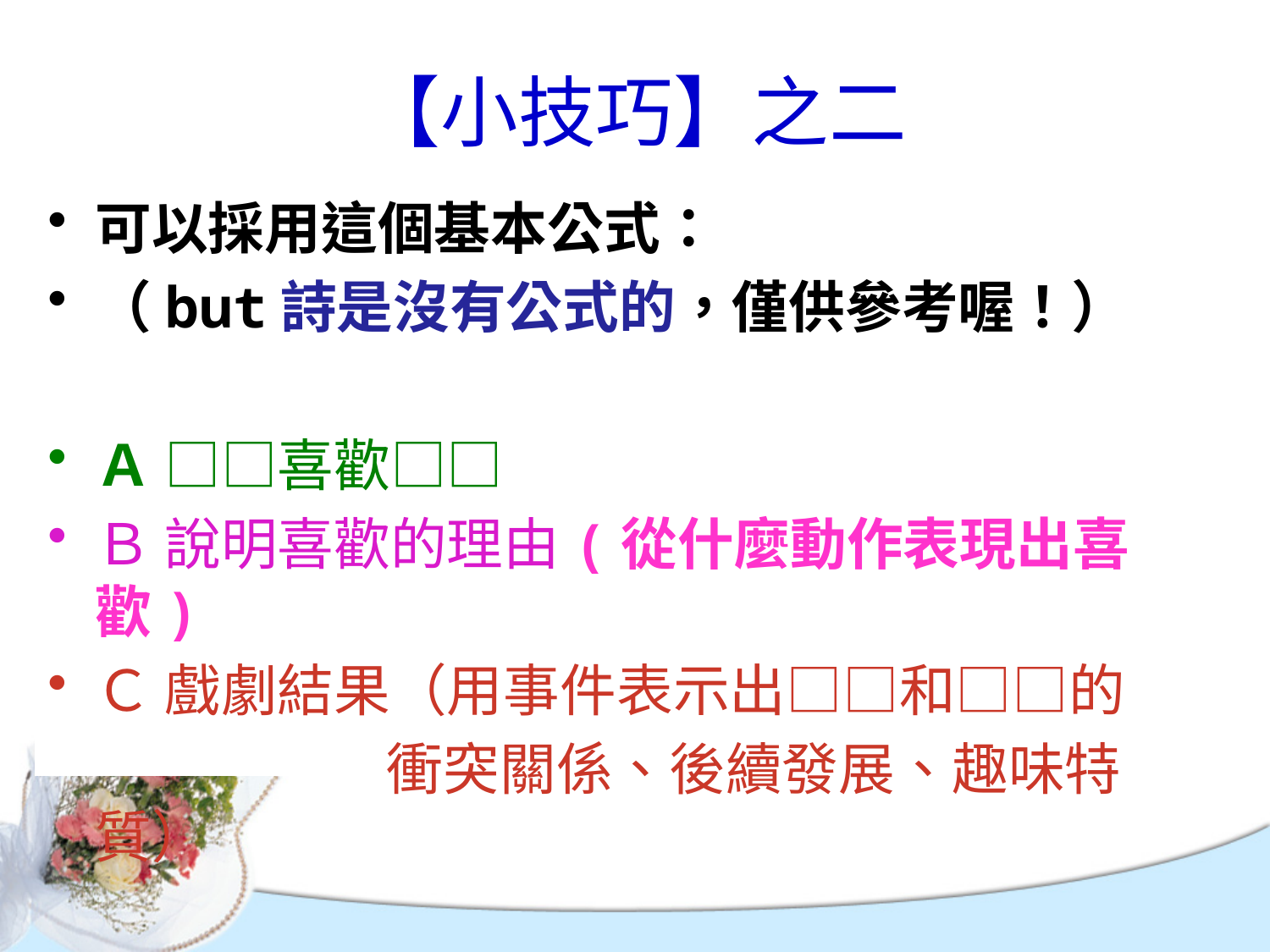

# 【小技巧】之二
可以採用這個基本公式：
（but詩是沒有公式的，僅供參考喔！）

Ａ □□喜歡□□
Ｂ 說明喜歡的理由(從什麼動作表現出喜歡)
Ｃ 戲劇結果（用事件表示出□□和□□的
　　　　　　衝突關係、後續發展、趣味特質）